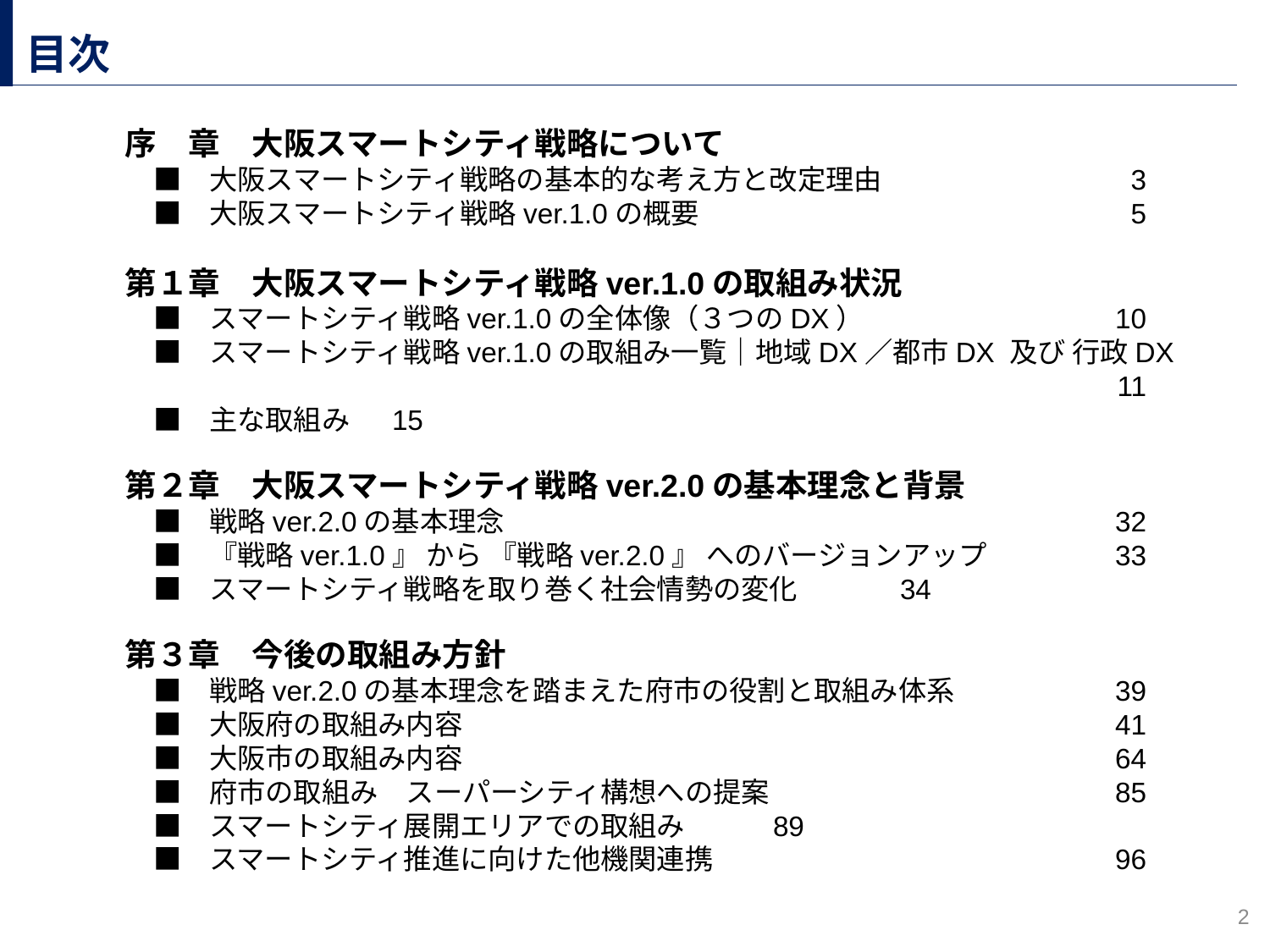

# 目次
序　章　大阪スマートシティ戦略について
　■　大阪スマートシティ戦略の基本的な考え方と改定理由 	 3
　■　大阪スマートシティ戦略ver.1.0の概要 	 5

第１章　大阪スマートシティ戦略ver.1.0の取組み状況
　■　スマートシティ戦略ver.1.0の全体像（３つのDX） 	 10
　■　スマートシティ戦略ver.1.0の取組み一覧｜地域DX／都市DX 及び 行政DX 	 11
　■　主な取組み 	 15

第２章　大阪スマートシティ戦略ver.2.0の基本理念と背景
　■　戦略ver.2.0の基本理念 	 32
　■　『戦略ver.1.0』 から 『戦略ver.2.0』 へのバージョンアップ 	 33
　■　スマートシティ戦略を取り巻く社会情勢の変化 	 34

第３章　今後の取組み方針
　■　戦略ver.2.0の基本理念を踏まえた府市の役割と取組み体系 	 39
　■　大阪府の取組み内容 	 41
　■　大阪市の取組み内容 	 64
　■　府市の取組み　スーパーシティ構想への提案 	 85
　■　スマートシティ展開エリアでの取組み 	 89
　■　スマートシティ推進に向けた他機関連携 	 96
2